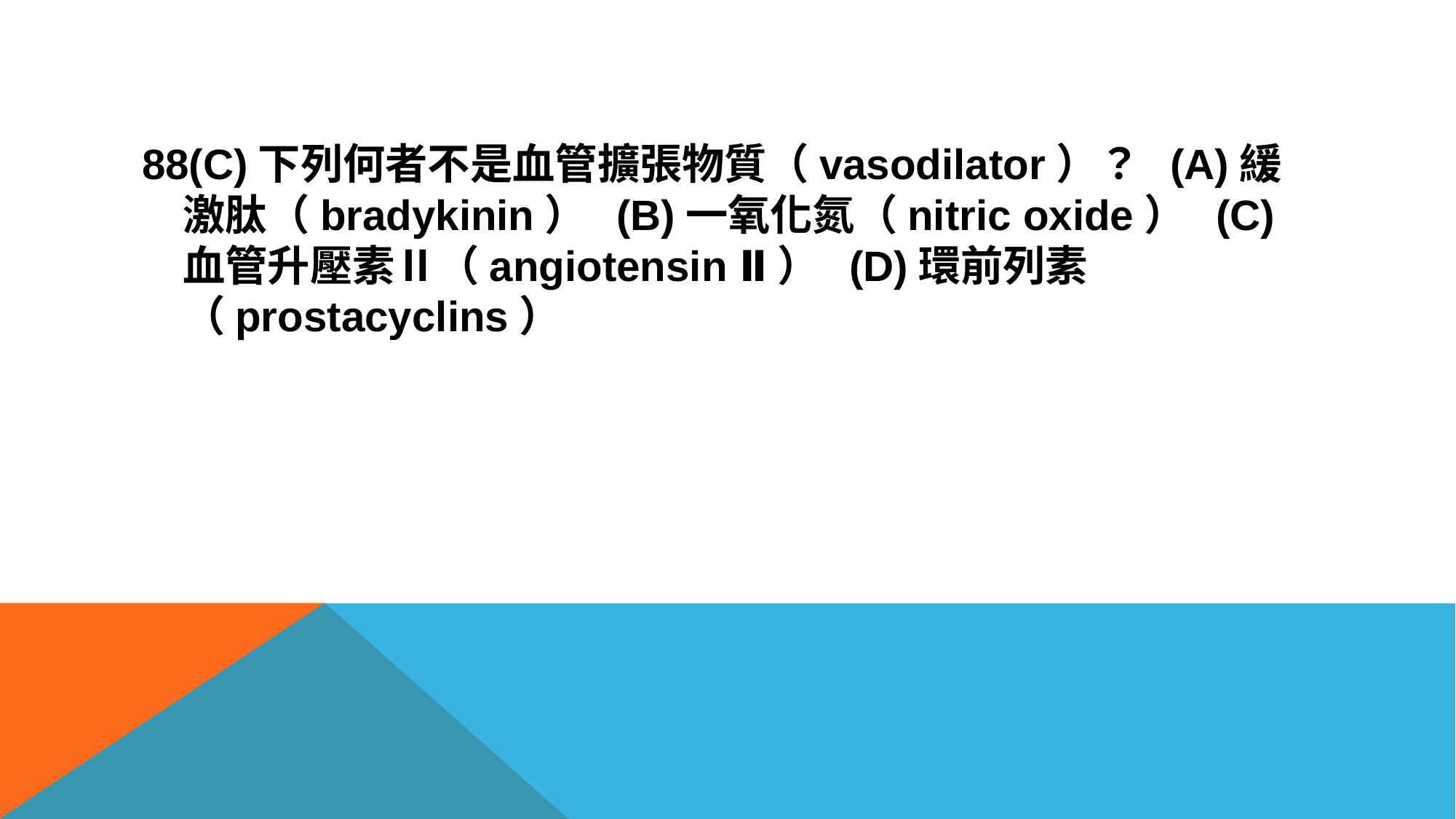

#
88(C)下列何者不是血管擴張物質（vasodilator）？  (A)緩激肽（bradykinin）  (B)一氧化氮（nitric oxide）  (C)血管升壓素Ⅱ（angiotensin Ⅱ）  (D)環前列素（prostacyclins）